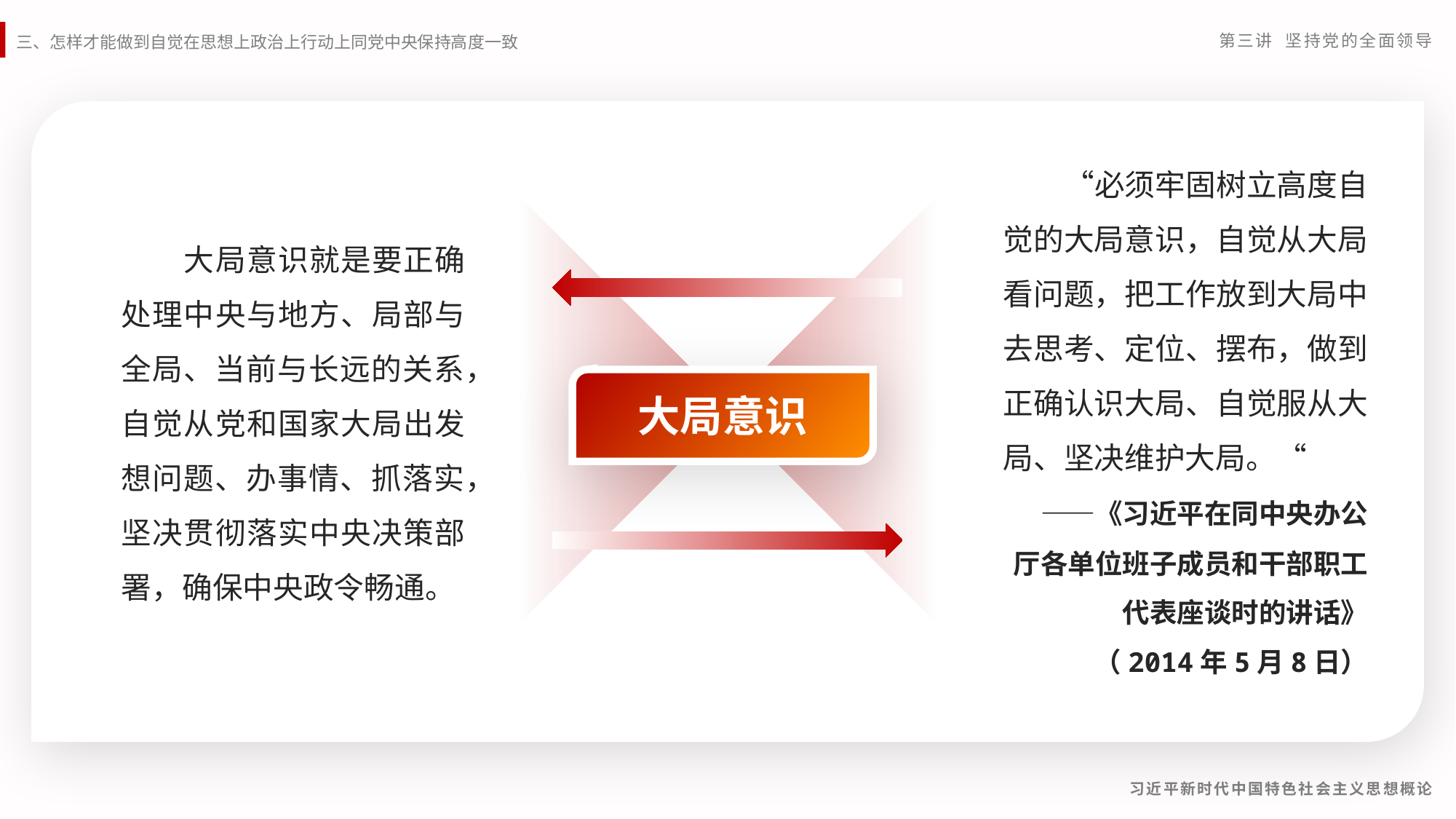

“必须牢固树立高度自觉的大局意识，自觉从大局看问题，把工作放到大局中去思考、定位、摆布，做到正确认识大局、自觉服从大局、坚决维护大局。“
　——《习近平在同中央办公厅各单位班子成员和干部职工代表座谈时的讲话》
（2014年5月8日）

　　大局意识就是要正确处理中央与地方、局部与全局、当前与长远的关系，自觉从党和国家大局出发想问题、办事情、抓落实，坚决贯彻落实中央决策部署，确保中央政令畅通。

大局意识